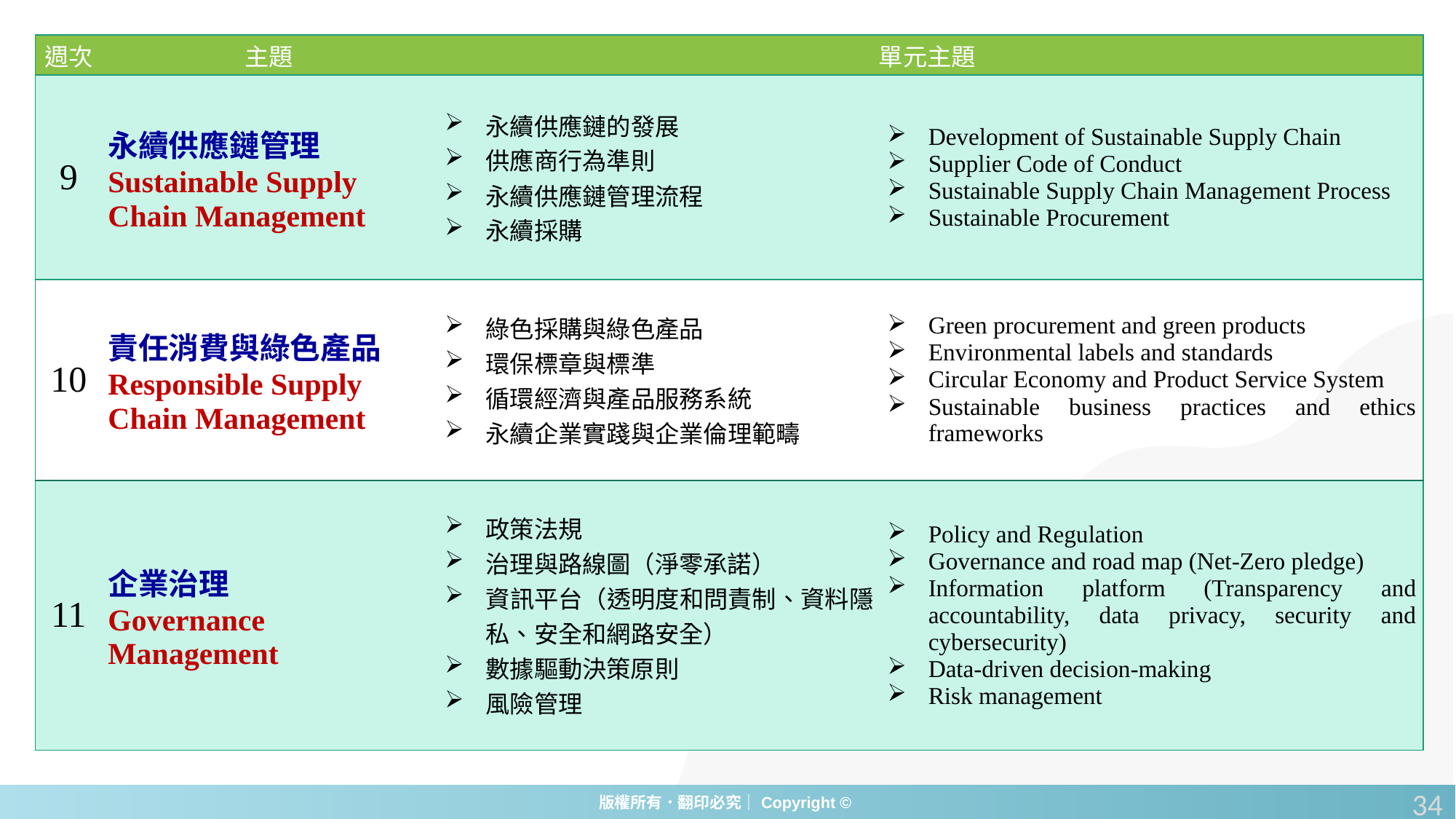

| 週次 | 主題 | 單元主題 |  |
| --- | --- | --- | --- |
| 9 | 永續供應鏈管理 Sustainable Supply Chain Management | 永續供應鏈的發展 供應商行為準則 永續供應鏈管理流程 永續採購 | Development of Sustainable Supply Chain Supplier Code of Conduct Sustainable Supply Chain Management Process Sustainable Procurement |
| 10 | 責任消費與綠色產品 Responsible Supply Chain Management | 綠色採購與綠色產品 環保標章與標準 循環經濟與產品服務系統 永續企業實踐與企業倫理範疇 | Green procurement and green products Environmental labels and standards Circular Economy and Product Service System Sustainable business practices and ethics frameworks |
| 11 | 企業治理 Governance Management | 政策法規 治理與路線圖（淨零承諾） 資訊平台（透明度和問責制、資料隱私、安全和網路安全） 數據驅動決策原則 風險管理 | Policy and Regulation Governance and road map (Net-Zero pledge) Information platform (Transparency and accountability, data privacy, security and cybersecurity) Data-driven decision-making Risk management |
34